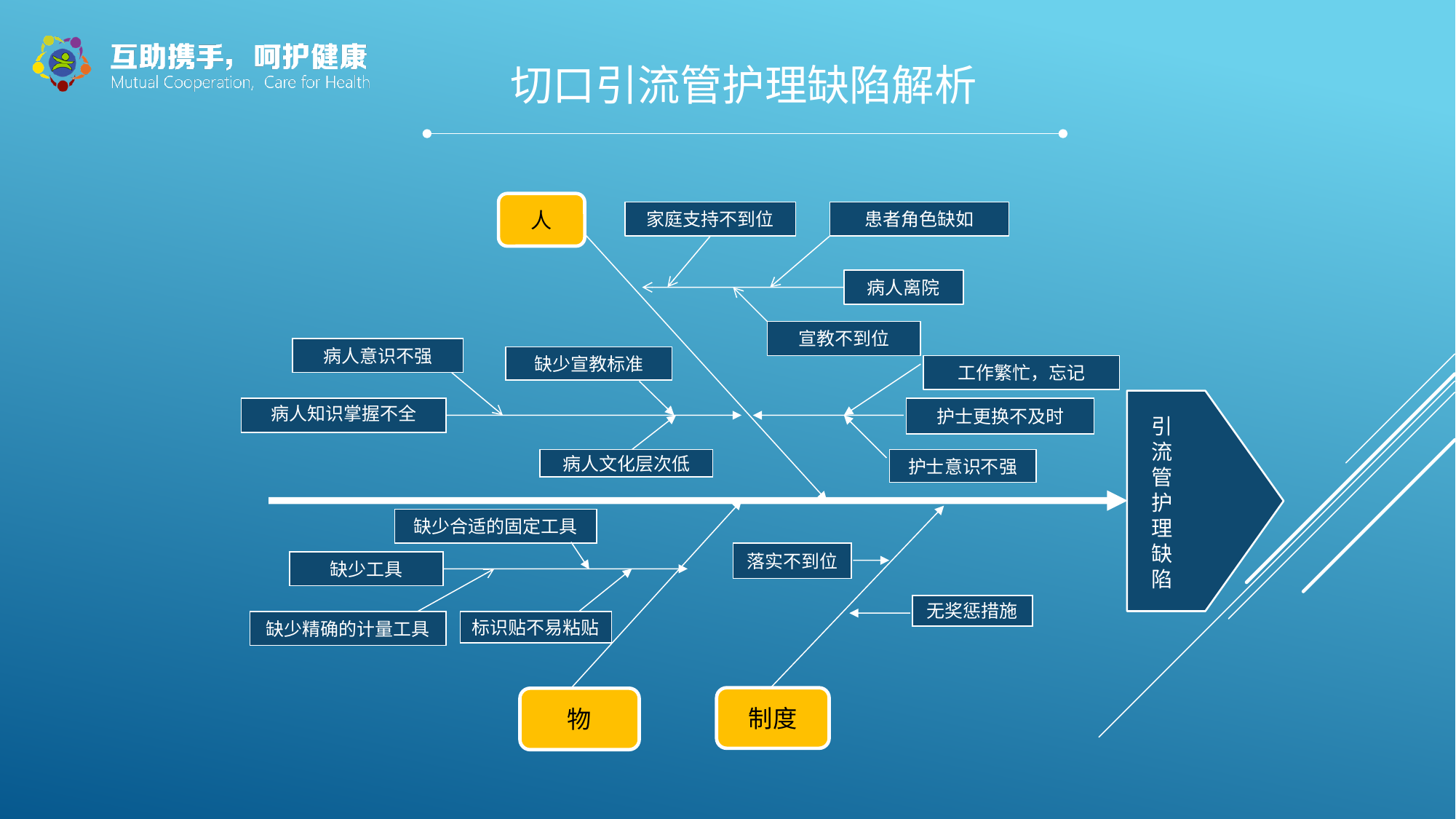

切口引流管护理缺陷解析
人
家庭支持不到位
患者角色缺如

病人离院
宣教不到位
病人意识不强
缺少宣教标准
工作繁忙，忘记

病人知识掌握不全
护士更换不及时
引
流
管
护
理
缺
陷

病人文化层次低
护士意识不强

缺少合适的固定工具

落实不到位
缺少工具

无奖惩措施
缺少精确的计量工具
标识贴不易粘贴
制度
物
.